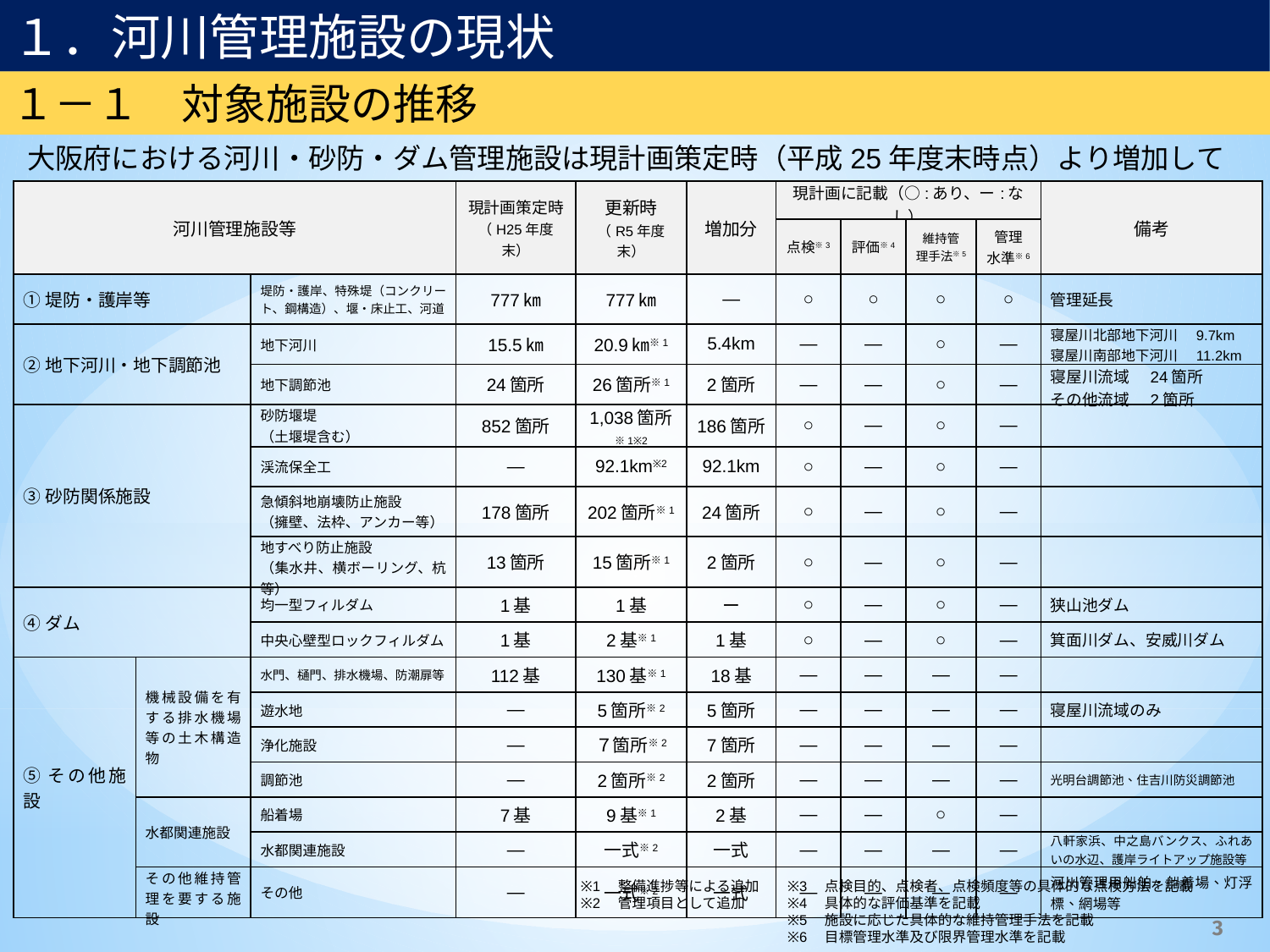

１．河川管理施設の現状
１－１　対象施設の推移
大阪府における河川・砂防・ダム管理施設は現計画策定時（平成25年度末時点）より増加している。
| 河川管理施設等 |  | 河川管理施設等 | 現計画策定時 （H25年度末） | 更新時 （R5年度末） | 増加分 | 現計画に記載（○:あり、ー:なし） |  |  |  | 備考 |
| --- | --- | --- | --- | --- | --- | --- | --- | --- | --- | --- |
|  |  |  |  |  |  | 点検※3 | 評価※4 | 維持管 理手法※5 | 管理 水準※6 |  |
| ①堤防・護岸等 |  | 堤防・護岸、特殊堤（コンクリート、鋼構造）、堰・床止工、河道 | 777㎞ | 777㎞ | ― | ○ | ○ | ○ | ○ | 管理延長 |
| ②地下河川・地下調節池 |  | 地下河川 | 15.5㎞ | 20.9㎞※1 | 5.4km | ― | ― | ○ | ― | 寝屋川北部地下河川　9.7km 寝屋川南部地下河川　11.2km |
|  |  | 地下調節池 | 24箇所 | 26箇所※1 | 2箇所 | ― | ― | ○ | ― | 寝屋川流域　24箇所 その他流域　2箇所 |
| ③砂防関係施設 |  | 砂防堰堤 （土堰堤含む） | 852箇所 | 1,038箇所※1※2 | 186箇所 | ○ | ― | ○ | ― |  |
|  |  | 渓流保全工 | ― | 92.1km※2 | 92.1km | ○ | ― | ○ | ― |  |
|  |  | 急傾斜地崩壊防止施設 （擁壁、法枠、アンカー等） | 178箇所 | 202箇所※1 | 24箇所 | ○ | ― | ○ | ― |  |
|  |  | 地すべり防止施設 （集水井、横ボーリング、杭等） | 13箇所 | 15箇所※1 | 2箇所 | ○ | ― | ○ | ― |  |
| ④ダム |  | 均一型フィルダム | 1基 | 1基 | ー | ○ | ― | ○ | ― | 狭山池ダム |
|  |  | 中央心壁型ロックフィルダム | 1基 | 2基※1 | 1基 | ○ | ― | ○ | ― | 箕面川ダム、安威川ダム |
| ⑤その他施設 | 機械設備を有する排水機場等の土木構造物 | 水門、樋門、排水機場、防潮扉等 | 112基 | 130基※1 | 18基 | ― | ― | ― | ― |  |
|  |  | 遊水地 | ― | 5箇所※2 | 5箇所 | ― | ― | ― | ― | 寝屋川流域のみ |
|  |  | 浄化施設 | ― | ７箇所※2 | 7箇所 | ― | ― | ― | ― |  |
|  |  | 調節池 | ― | 2箇所※2 | 2箇所 | ― | ― | ― | ― | 光明台調節池、住吉川防災調節池 |
| ⑤その他施設 | 水都関連施設 | 船着場 | 7基 | 9基※1 | 2基 | ― | ― | ○ | ― |  |
| ⑤その他施設 （水都関連施設） |  | 水都関連施設 | ― | 一式※2 | 一式 | ― | ― | ― | ― | 八軒家浜、中之島バンクス、ふれあいの水辺、護岸ライトアップ施設等 |
| ⑤その他施設 | その他維持管理を要する施設 | その他 | ― | 一式※2 | 一式 | ― | ― | ― | ― | 河川管理用船舶・船着場、灯浮標、網場等 |
※1　整備進捗等による追加
※2　管理項目として追加
※3　点検目的、点検者、点検頻度等の具体的な点検方法を記載
※4　具体的な評価基準を記載
※5　施設に応じた具体的な維持管理手法を記載
※6　目標管理水準及び限界管理水準を記載
3